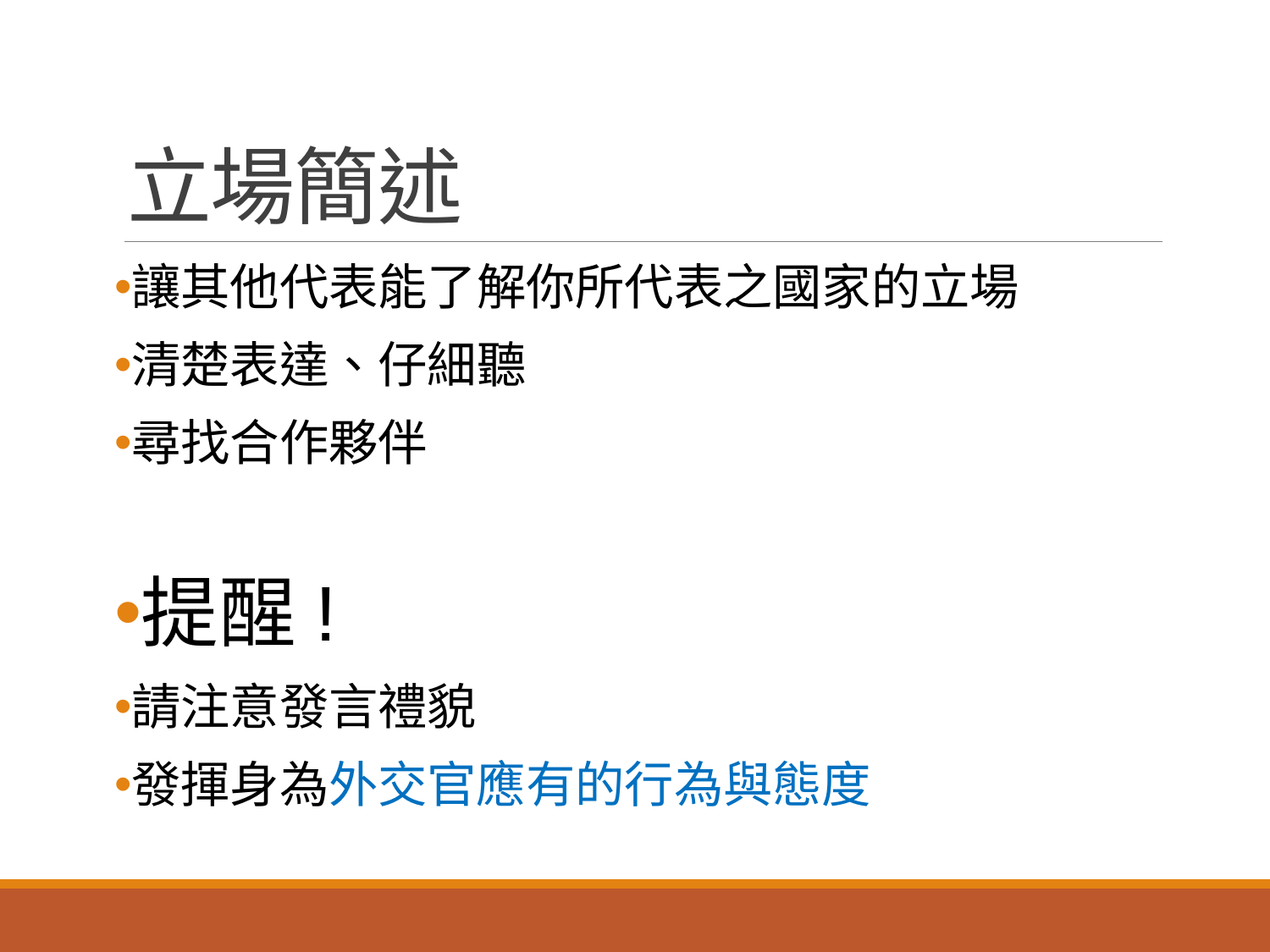

# 立場簡述
讓其他代表能了解你所代表之國家的立場
清楚表達、仔細聽
尋找合作夥伴

提醒!
請注意發言禮貌
發揮身為外交官應有的行為與態度